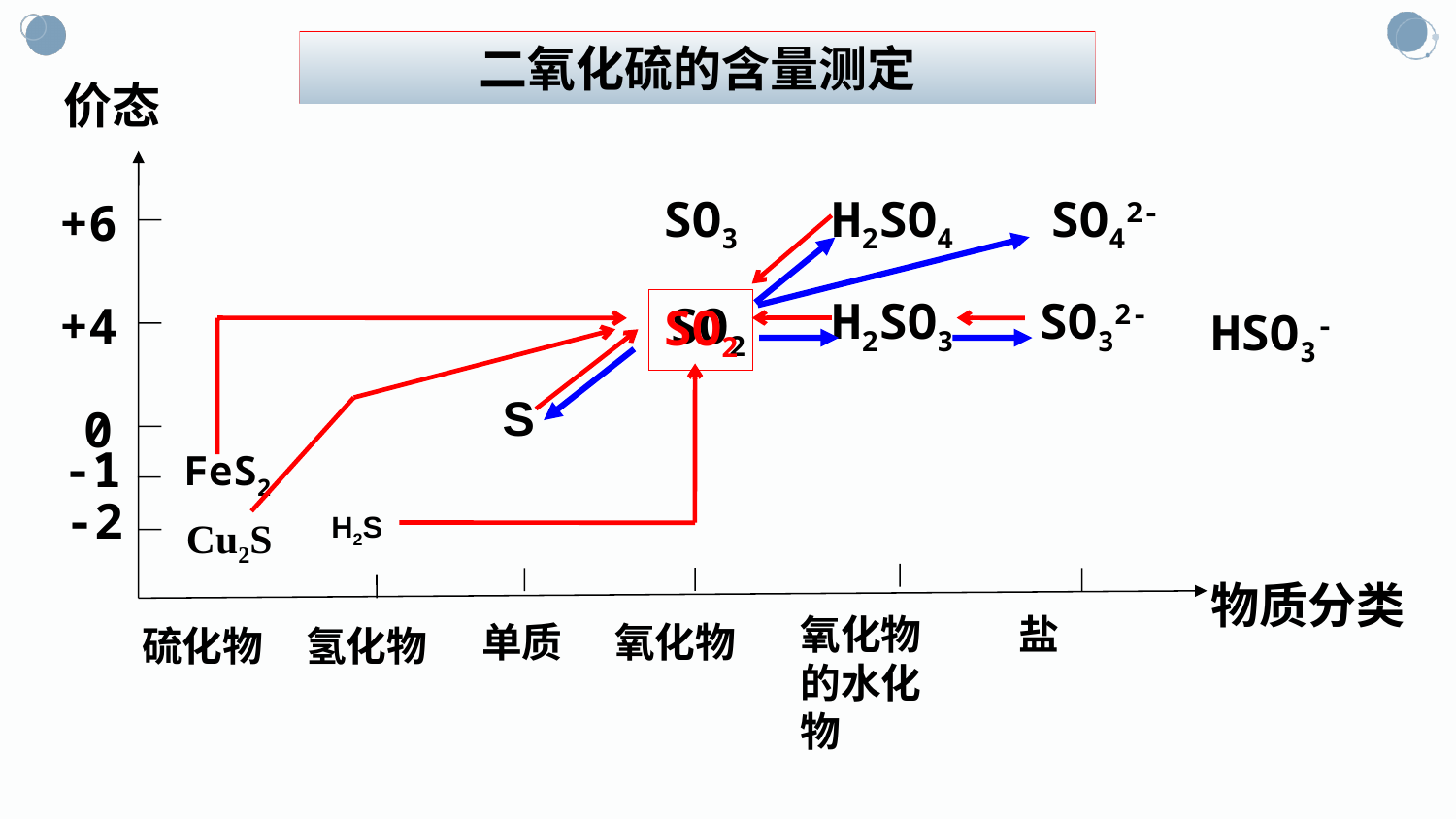

二氧化硫的含量测定
价态

SO3
H2SO4
SO42-
+6

H2SO3
SO32-
+4
SO2
SO2
HSO3-

S
0

-1
FeS2

-2
H2S
Cu2S

物质分类

氧化物的水化物
盐
单质
氧化物
硫化物
氢化物